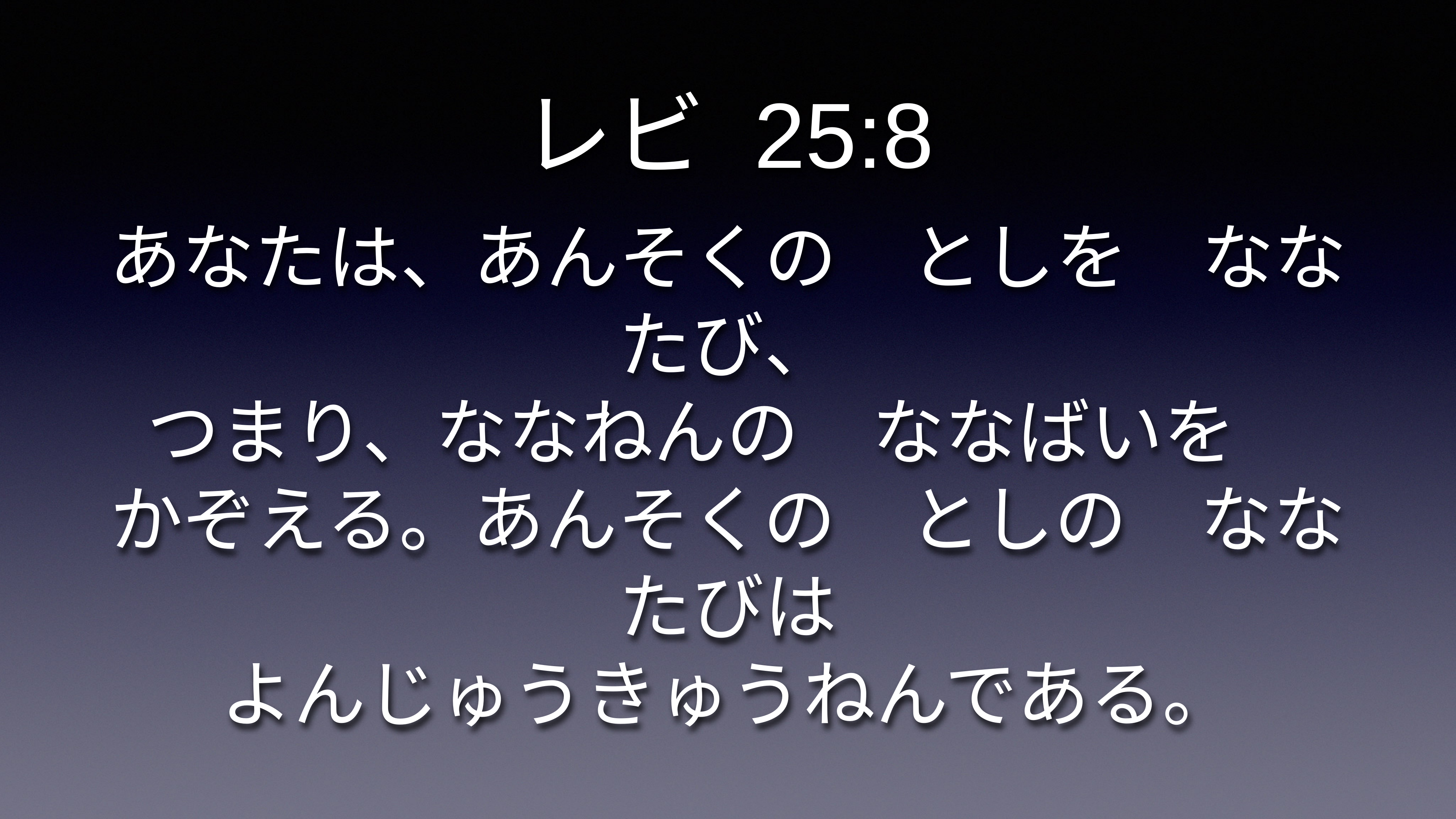

レビ 25:8
あなたは、あんそくの　としを　ななたび、
つまり、ななねんの　ななばいを
かぞえる。あんそくの　としの　ななたびは
よんじゅうきゅうねんである。